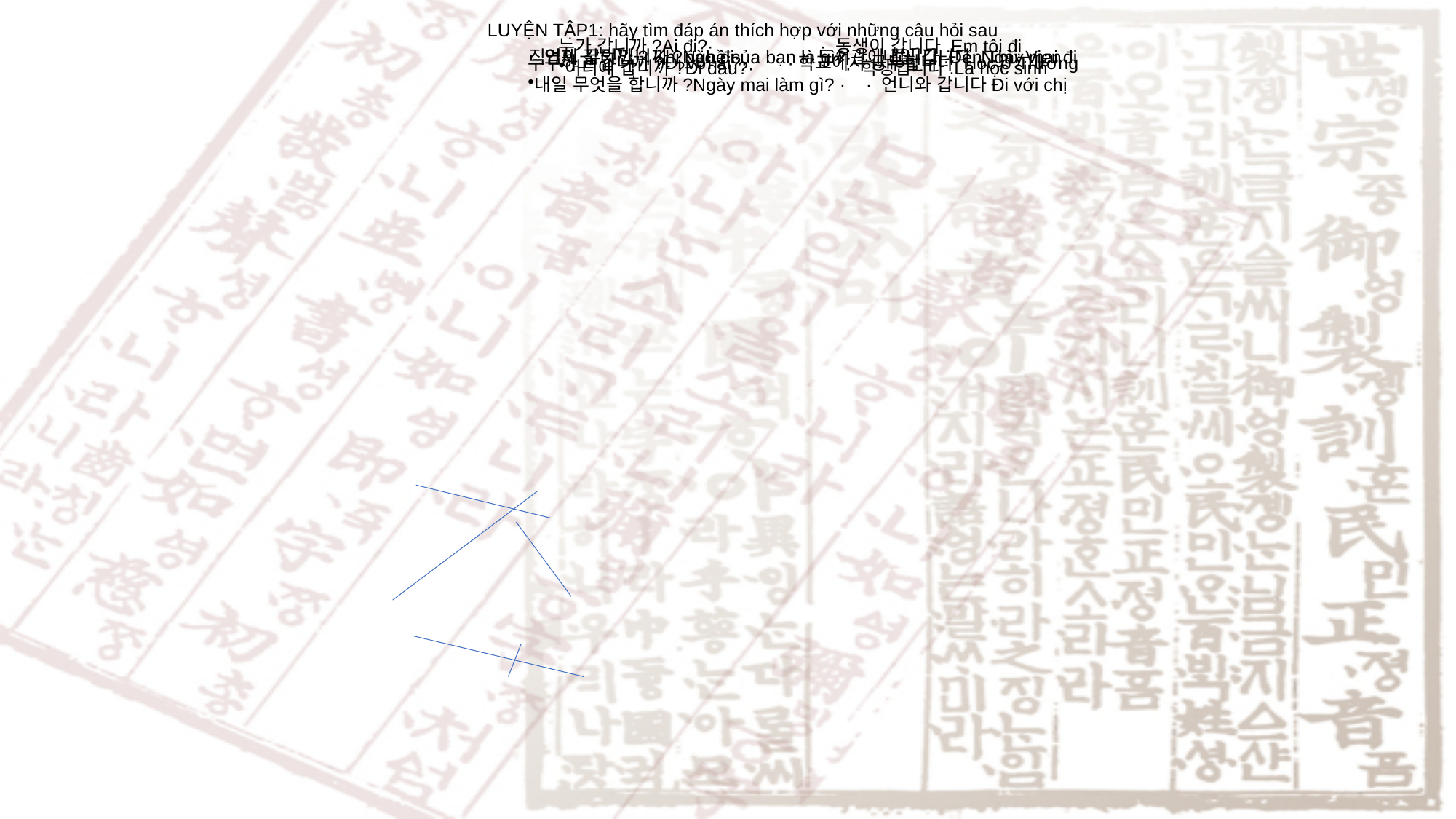

LUYỆN TẬP1: hãy tìm đáp án thích hợp với những câu hỏi sau

언제 갑니까? Khi nào đi·            · 도서관에 갑니다.Đến Thư Viẹn

직업이 무엇입니까?Nghề của bạn là gì?·   · 내일 갑니다.Ngày mai đi

누가 갑니까?Ai đi?·                     · 동생이 갑니다.Em tôi đi
어디에 갑니까?Đi đâu?·                  · 학생입니다.Là học sinh

누구하고 갑니까?Đi với ai?·        ·학교에서 공부합니다 Học ở Trường
내일 무엇을 합니까?Ngày mai làm gì? ·    · 언니와 갑니다Đi với chị